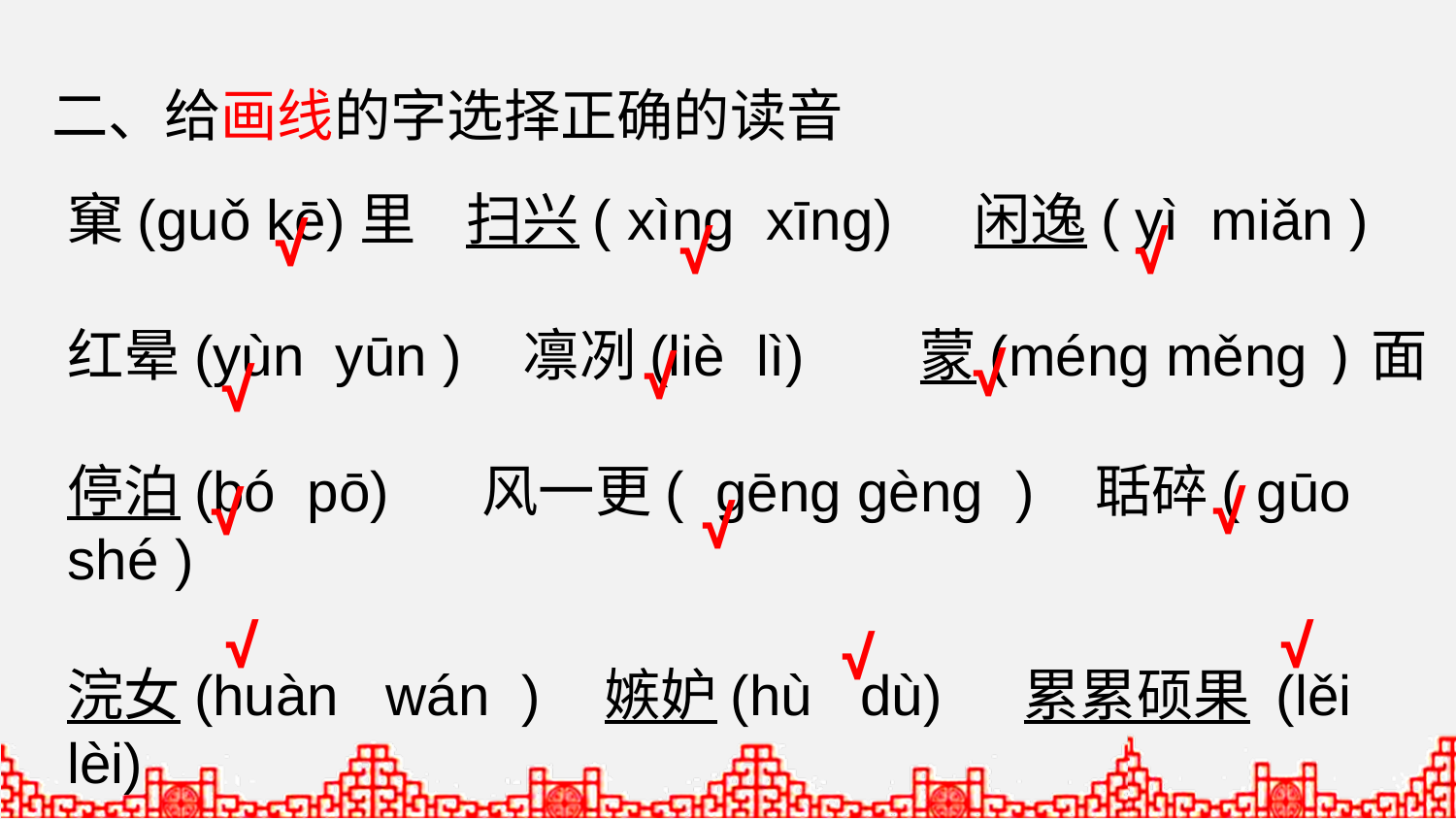

二、给画线的字选择正确的读音
窠(guǒ kē)里    扫兴( xìng  xīng)  闲逸( yì  miǎn )

红晕(yùn  yūn )   凛冽(liè  lì)   蒙(méng měng )面

停泊(bó  pō)     风一更(  gēng gèng  )   聒碎( gūo  shé )

浣女(huàn   wán  )  嫉妒(hù   dù)  累累硕果 (lěi   lèi)
√
√
√
√
√
√
√
√
√
√
√
√